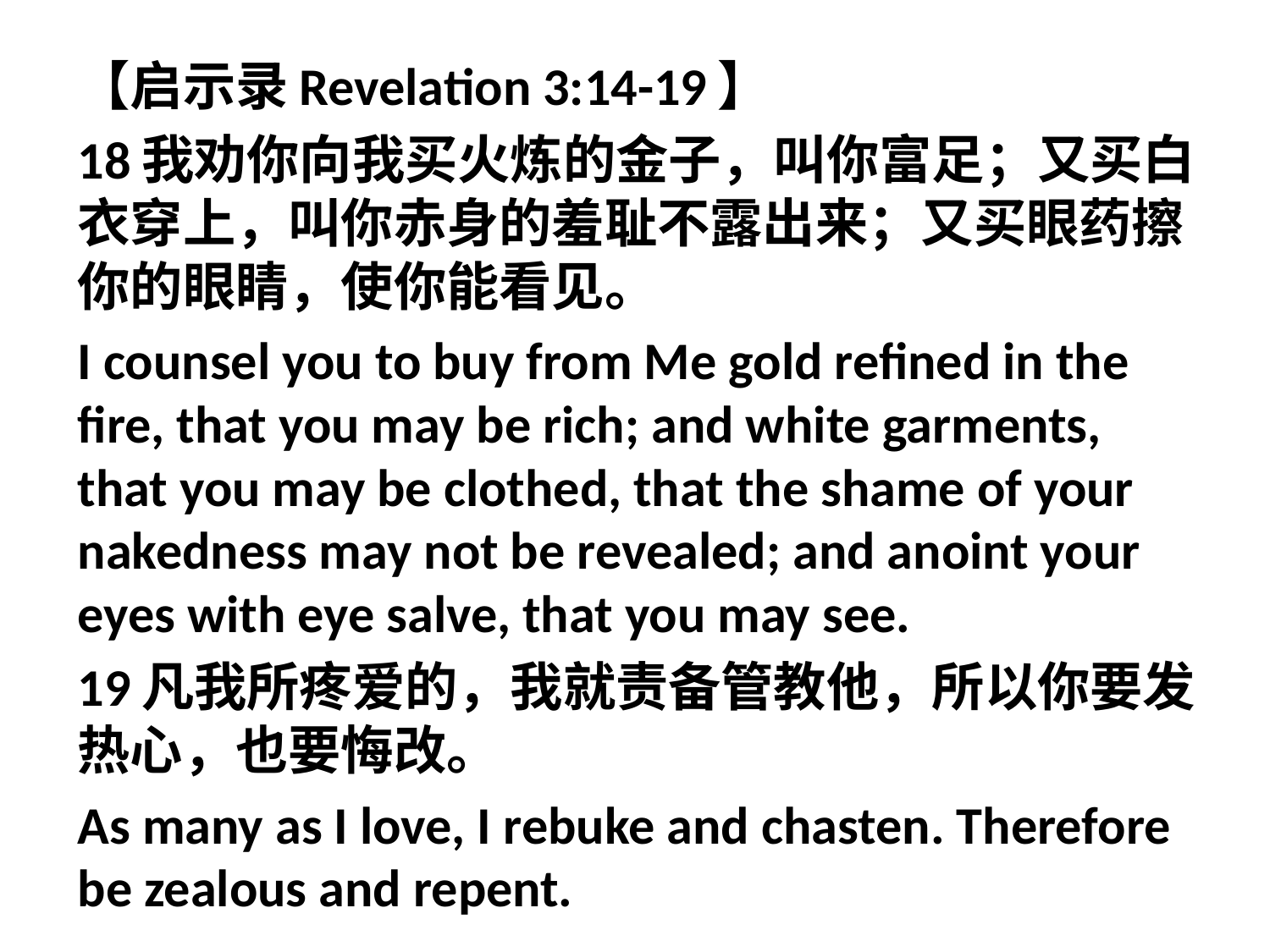

【启示录Revelation 3:14-19】
18我劝你向我买火炼的金子，叫你富足；又买白衣穿上，叫你赤身的羞耻不露出来；又买眼药擦你的眼睛，使你能看见。
I counsel you to buy from Me gold refined in the fire, that you may be rich; and white garments, that you may be clothed, that the shame of your nakedness may not be revealed; and anoint your eyes with eye salve, that you may see.
19凡我所疼爱的，我就责备管教他，所以你要发热心，也要悔改。
As many as I love, I rebuke and chasten. Therefore be zealous and repent.